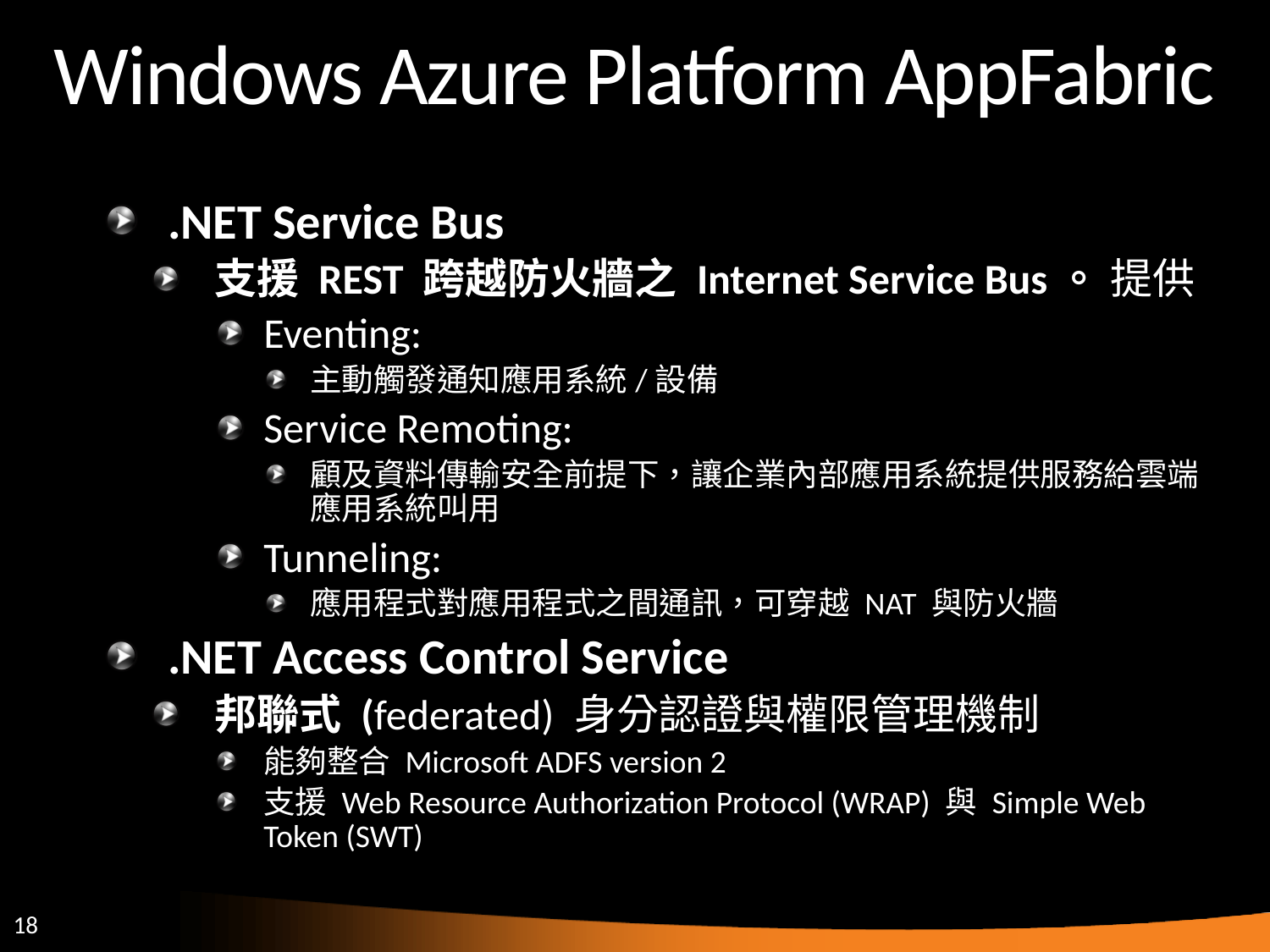

# Windows Azure Platform AppFabric
.NET Service Bus
支援 REST 跨越防火牆之 Internet Service Bus。 提供
Eventing:
主動觸發通知應用系統/設備
Service Remoting:
顧及資料傳輸安全前提下，讓企業內部應用系統提供服務給雲端應用系統叫用
Tunneling:
應用程式對應用程式之間通訊，可穿越 NAT 與防火牆
.NET Access Control Service
邦聯式 (federated) 身分認證與權限管理機制
能夠整合 Microsoft ADFS version 2
支援 Web Resource Authorization Protocol (WRAP) 與 Simple Web Token (SWT)